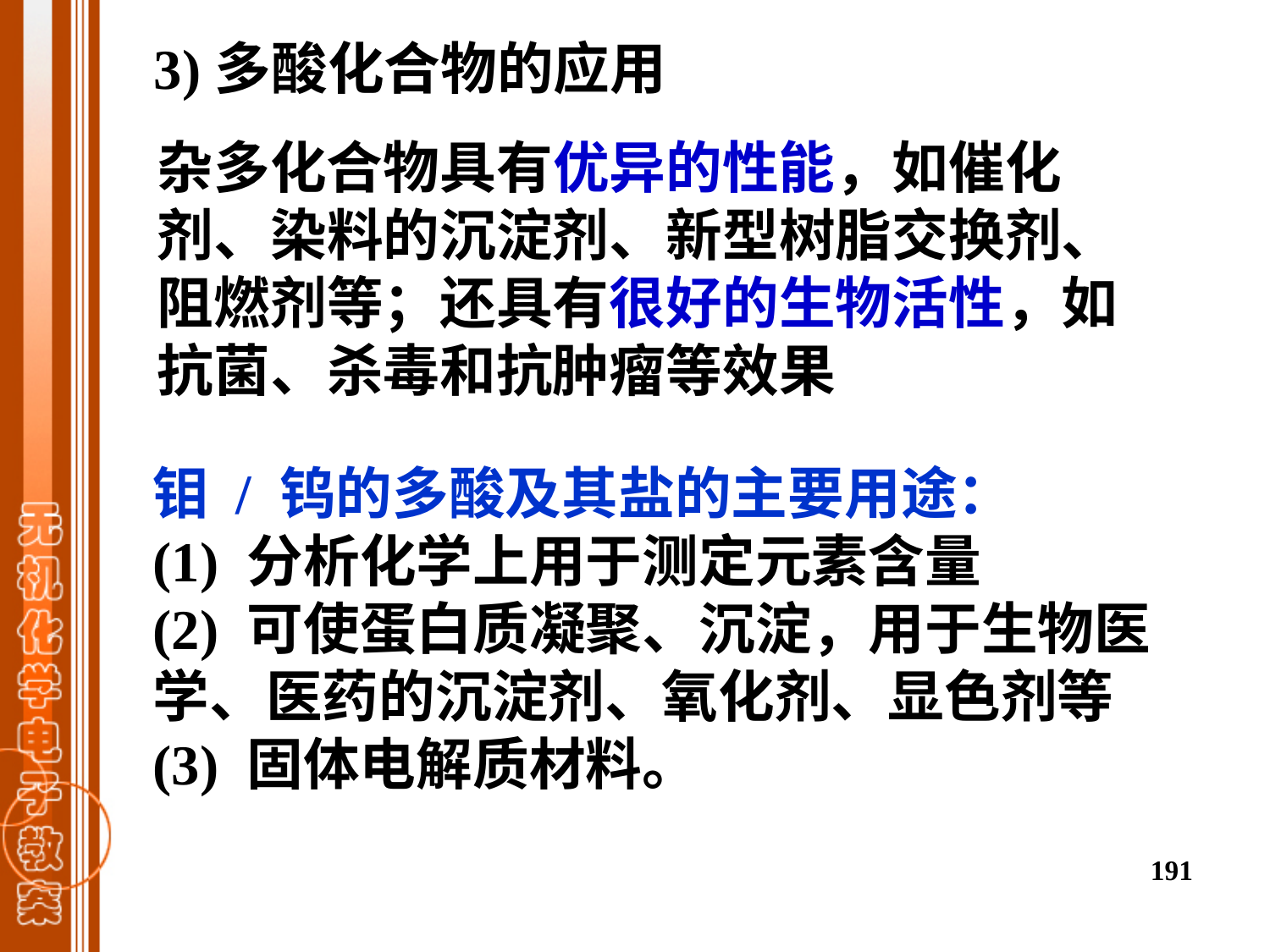

3)多酸化合物的应用
杂多化合物具有优异的性能，如催化剂、染料的沉淀剂、新型树脂交换剂、阻燃剂等；还具有很好的生物活性，如抗菌、杀毒和抗肿瘤等效果
钼 / 钨的多酸及其盐的主要用途：
(1) 分析化学上用于测定元素含量
(2) 可使蛋白质凝聚、沉淀，用于生物医学、医药的沉淀剂、氧化剂、显色剂等
(3) 固体电解质材料。
191